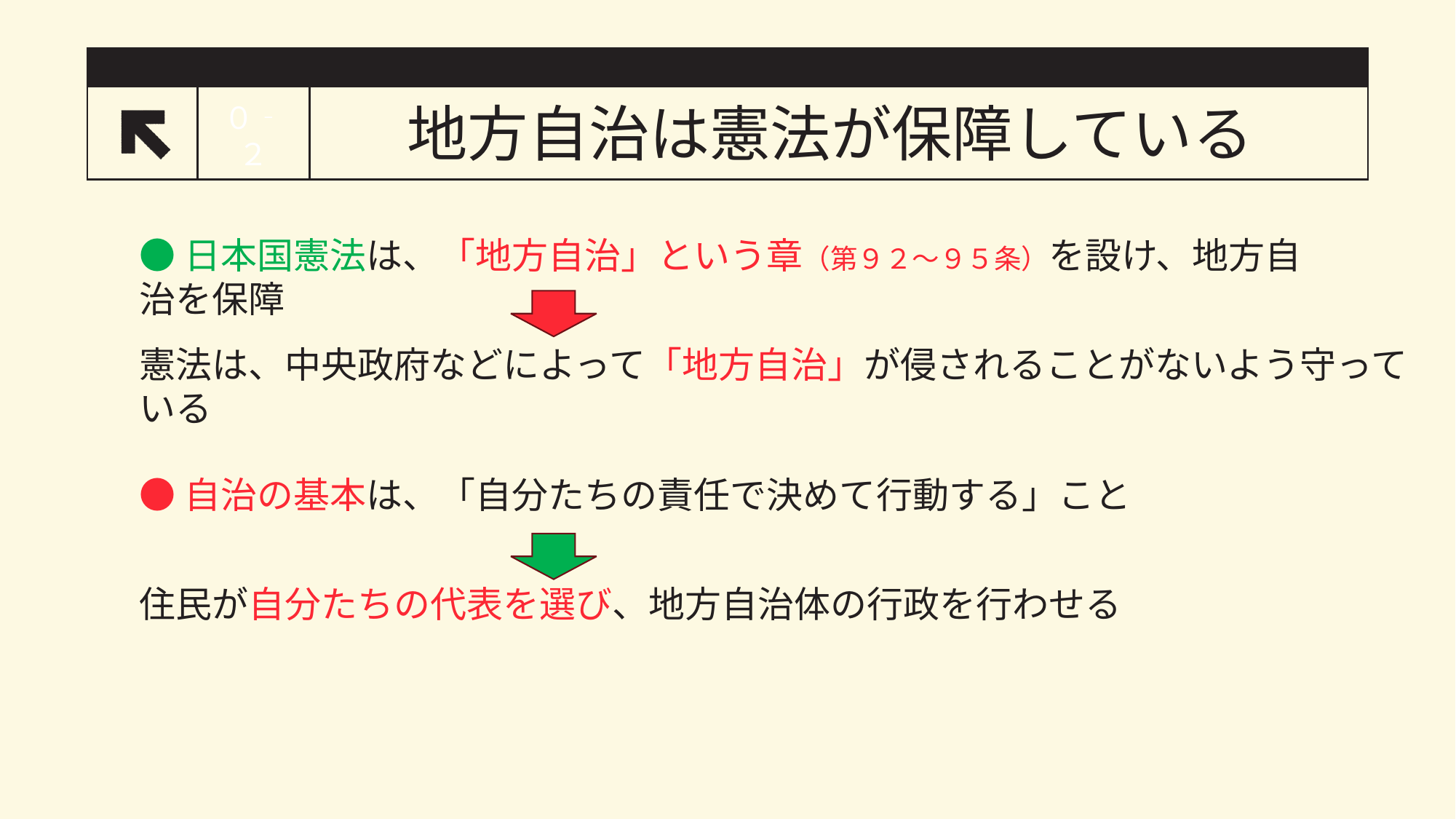

# 地方自治は憲法が保障している
０‐２

●日本国憲法は、「地方自治」という章（第９２～９５条）を設け、地方自治を保障

憲法は、中央政府などによって「地方自治」が侵されることがないよう守っている
●自治の基本は、「自分たちの責任で決めて行動する」こと

住民が自分たちの代表を選び、地方自治体の行政を行わせる